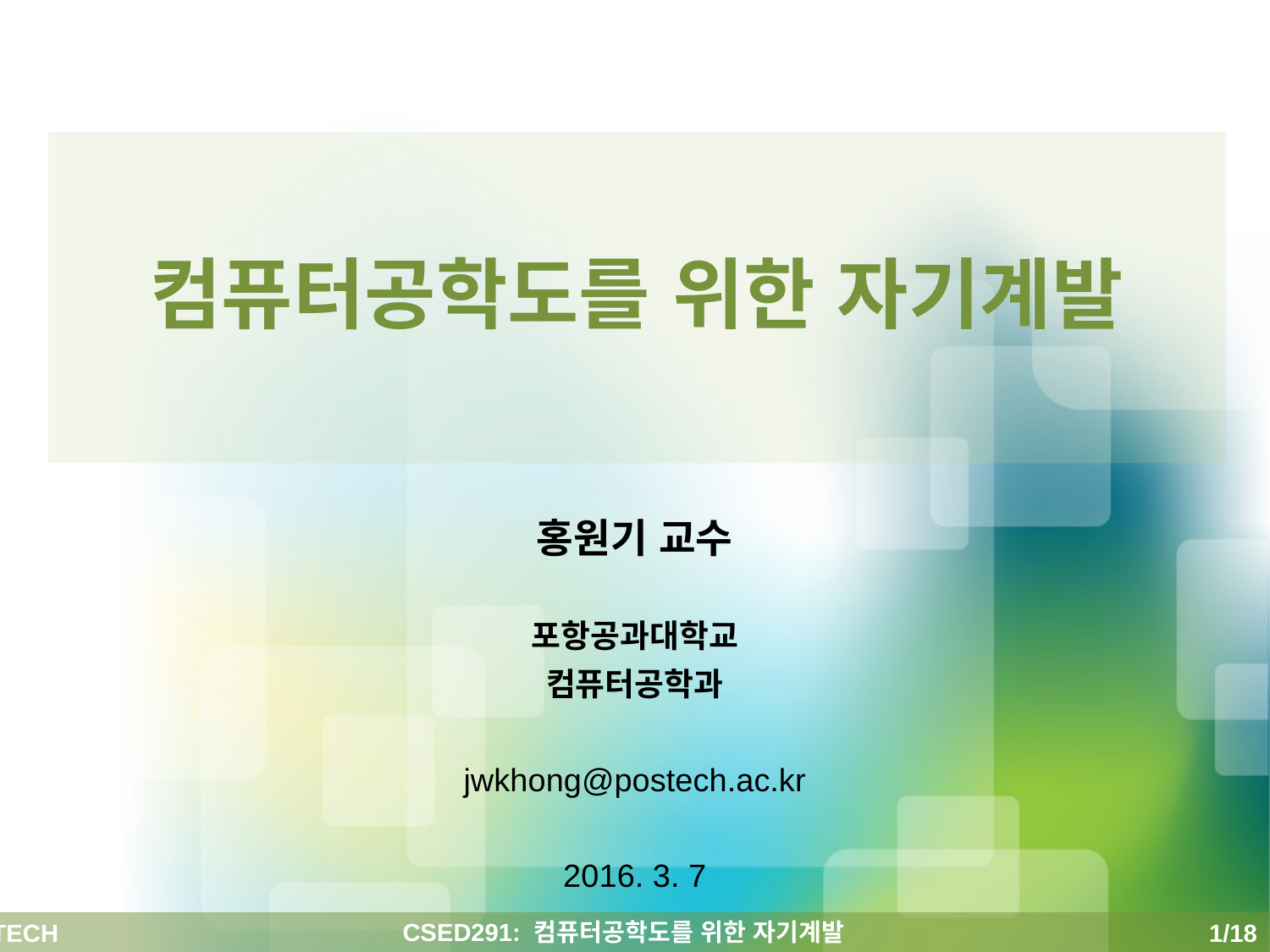

# 컴퓨터공학도를 위한 자기계발
홍원기 교수

포항공과대학교
컴퓨터공학과

jwkhong@postech.ac.kr

2016. 3. 7